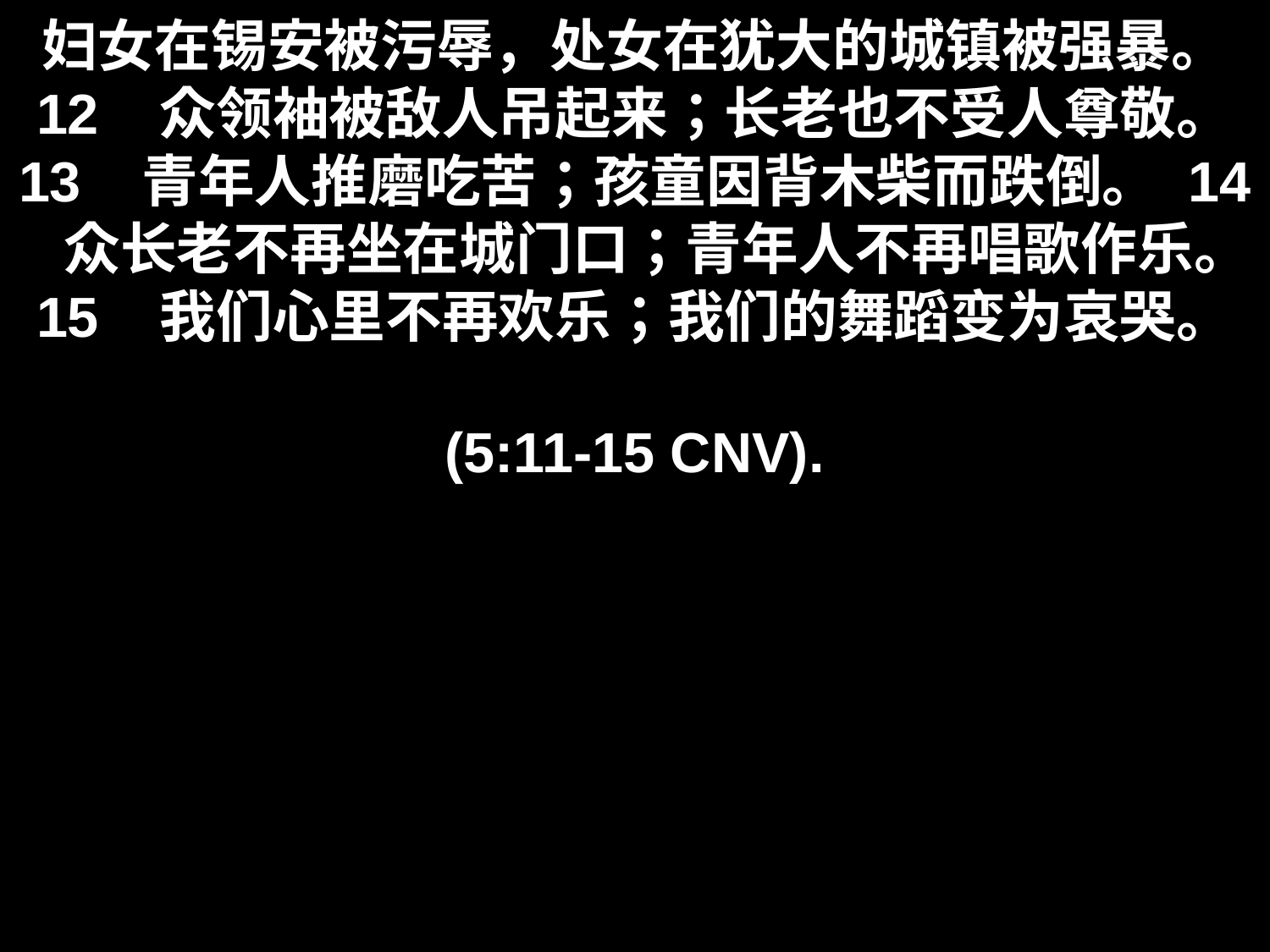

# 妇女在锡安被污辱，处女在犹大的城镇被强暴。 12   众领袖被敌人吊起来；长老也不受人尊敬。 13   青年人推磨吃苦；孩童因背木柴而跌倒。 14   众长老不再坐在城门口；青年人不再唱歌作乐。 15   我们心里不再欢乐；我们的舞蹈变为哀哭。 (5:11-15 CNV).